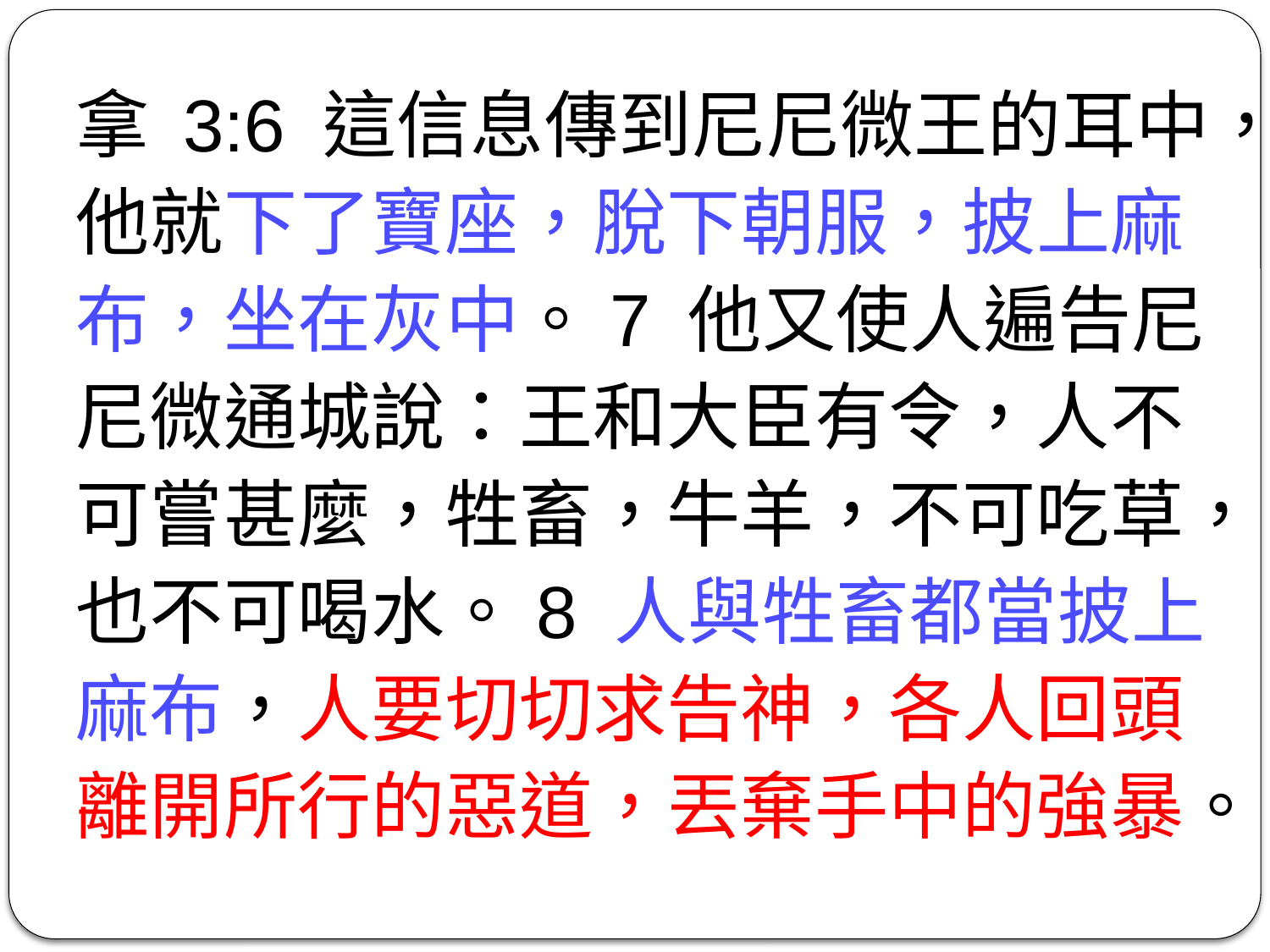

拿 3:6 這信息傳到尼尼微王的耳中，他就下了寶座，脫下朝服，披上麻布，坐在灰中。7 他又使人遍告尼尼微通城說：王和大臣有令，人不可嘗甚麼，牲畜，牛羊，不可吃草，也不可喝水。8 人與牲畜都當披上麻布，人要切切求告神，各人回頭離開所行的惡道，丟棄手中的強暴。